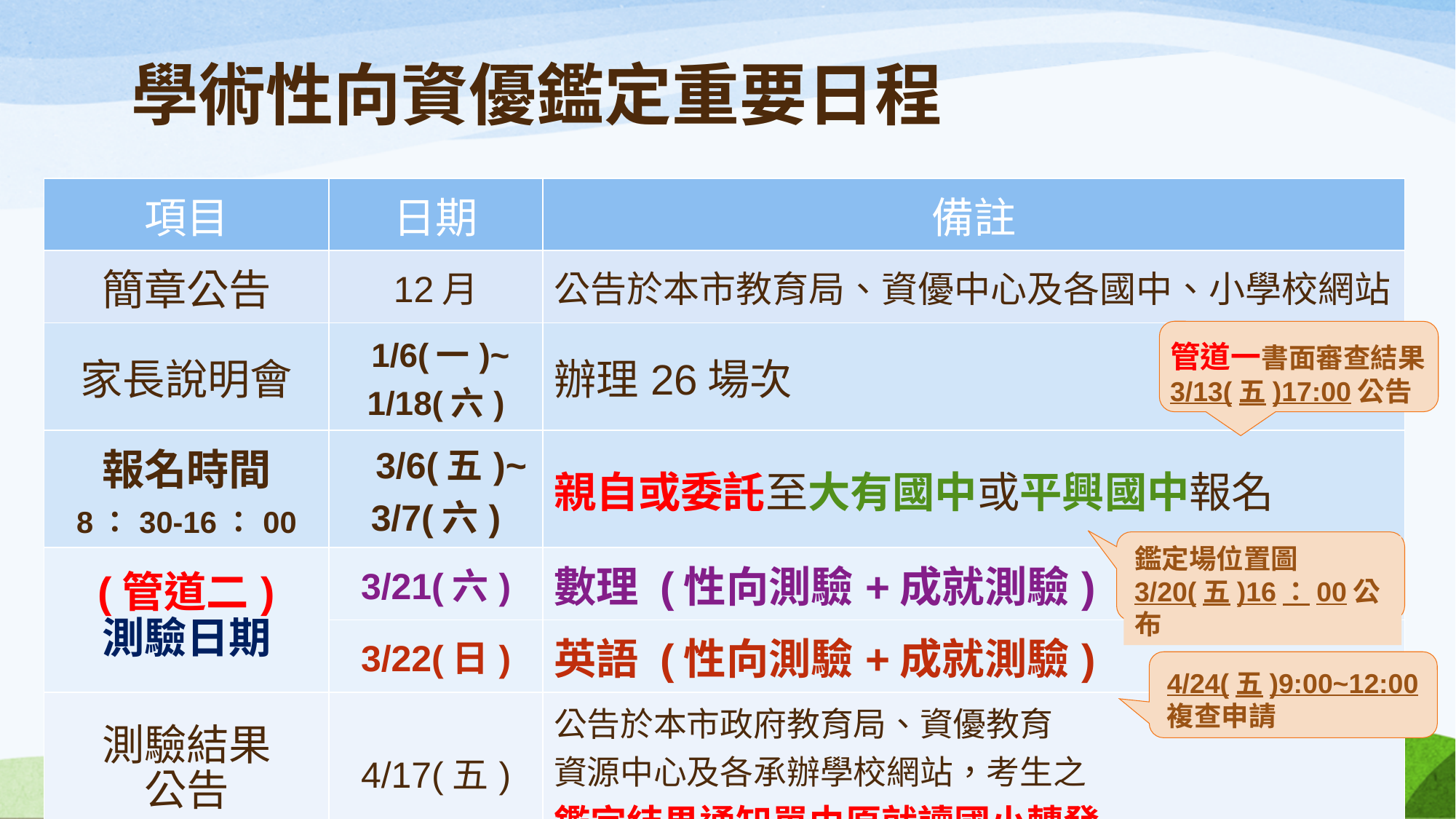

# 學術性向資優鑑定重要日程
| 項目 | 日期 | 備註 |
| --- | --- | --- |
| 簡章公告 | 12月 | 公告於本市教育局、資優中心及各國中、小學校網站 |
| 家長說明會 | 1/6(一)~ 1/18(六) | 辦理26場次 |
| 報名時間 8：30-16：00 | 3/6(五)~ 3/7(六) | 親自或委託至大有國中或平興國中報名 |
| (管道二) 測驗日期 | 3/21(六) | 數理 (性向測驗+成就測驗) |
|  | 3/22(日) | 英語 (性向測驗+成就測驗) |
| 測驗結果 公告 | 4/17(五) | 公告於本市政府教育局、資優教育 資源中心及各承辦學校網站，考生之 鑑定結果通知單由原就讀國小轉發 |

管道一書面審查結果3/13(五)17:00公告

鑑定場位置圖3/20(五)16：00公布

4/24(五)9:00~12:00複查申請